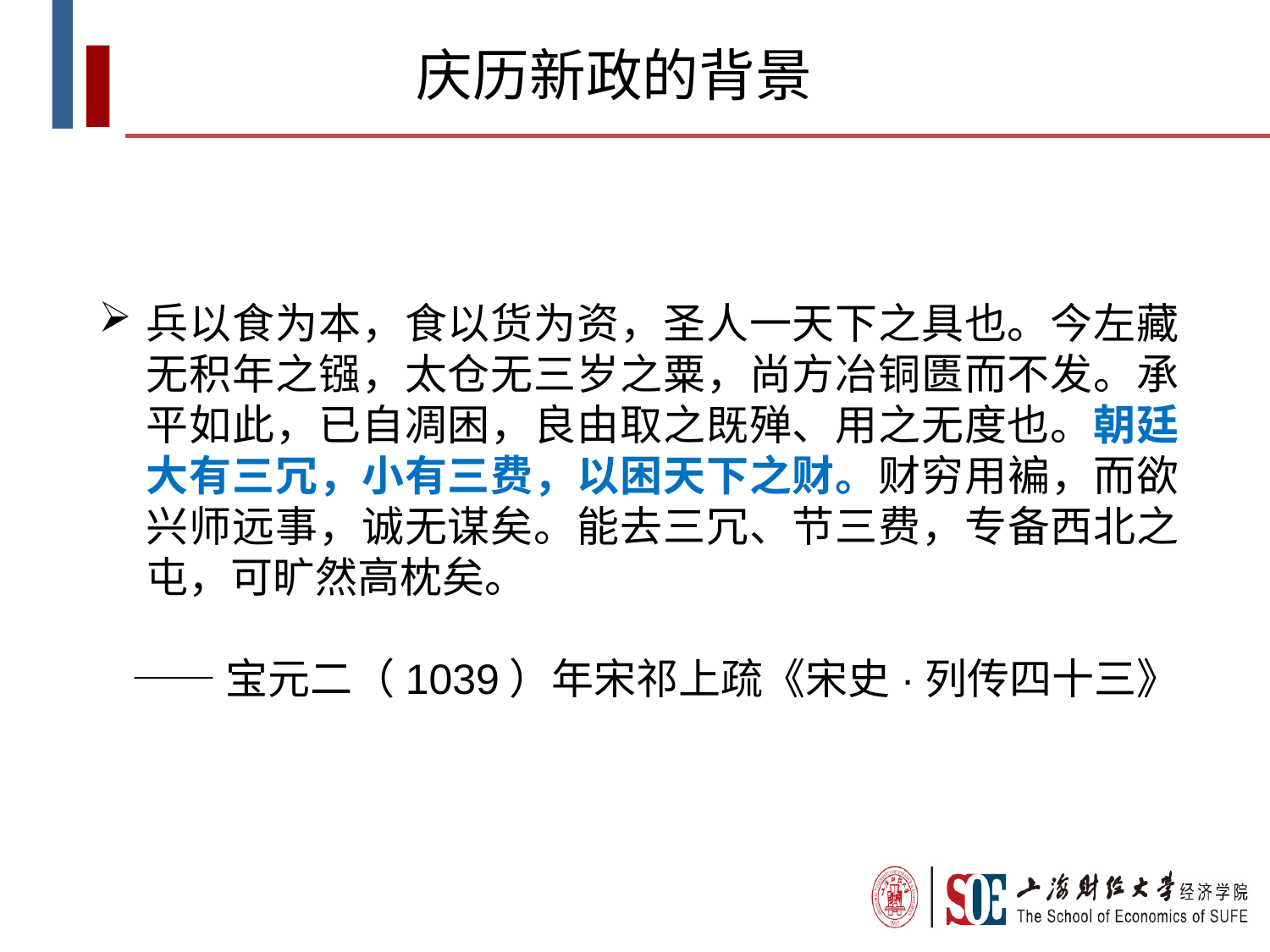

庆历新政的背景

兵以食为本，食以货为资，圣人一天下之具也。今左藏无积年之镪，太仓无三岁之粟，尚方冶铜匮而不发。承平如此，已自凋困，良由取之既殚、用之无度也。朝廷大有三冗，小有三费，以困天下之财。财穷用褊，而欲兴师远事，诚无谋矣。能去三冗、节三费，专备西北之屯，可旷然高枕矣。

——宝元二（1039）年宋祁上疏《宋史·列传四十三》